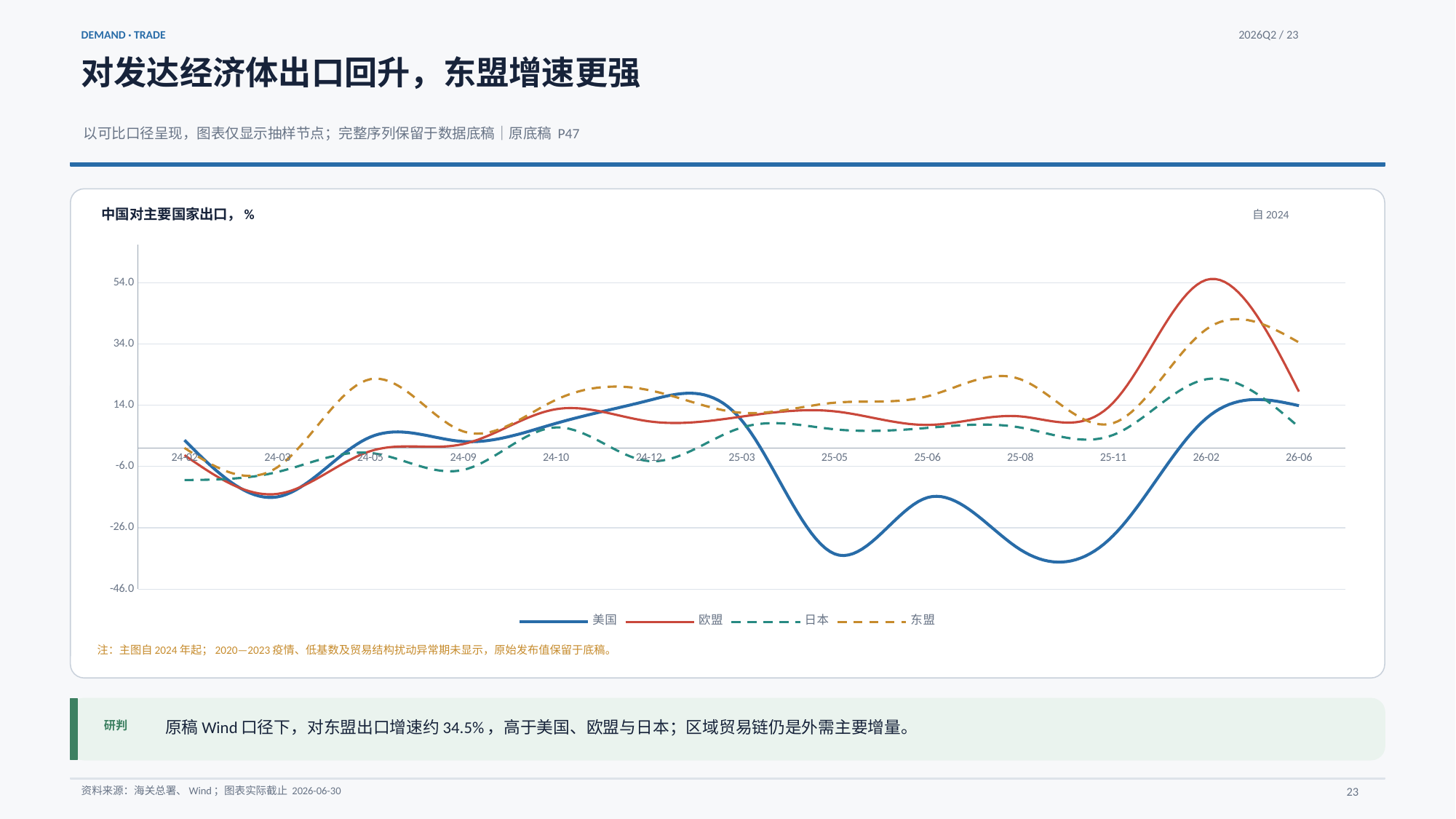

DEMAND · TRADE
2026Q2 / 23
对发达经济体出口回升，东盟增速更强
以可比口径呈现，图表仅显示抽样节点；完整序列保留于数据底稿｜原底稿 P47

中国对主要国家出口，%
自2024

### Chart

| Category |  |  |  |  |
|---|---|---|---|---|
| 24-02 | 2.5850326144665416 | -2.300416516060821 | -10.416565543217501 | 0.05547955494094481 |
| 24-03 | -15.92177023785004 | -14.942614765403206 | -7.800446504994881 | -6.251384974239173 |
| 24-05 | 3.618866991578656 | -0.984886165950627 | -1.568685079452294 | 22.507659632723275 |
| 24-09 | 2.1631663988895866 | 1.3214172769167192 | -7.11554360509416 | 5.484828446640691 |
| 24-10 | 8.102791896988009 | 12.723391136342116 | 6.774305179221173 | 15.788208592036796 |
| 24-12 | 15.590671622235021 | 8.762178553920094 | -4.228124700908566 | 18.944407607157785 |
| 25-03 | 9.09 | 10.3 | 6.73 | 11.55 |
| 25-05 | -34.52 | 12.02 | 6.16 | 14.84 |
| 25-06 | -16.13 | 7.59 | 6.61 | 16.92 |
| 25-08 | -33.12 | 10.38 | 6.74 | 22.51 |
| 25-11 | -28.58 | 14.83 | 4.3 | 8.17 |
| 26-02 | 9.68 | 54.91 | 22.48 | 38.75 |
| 26-06 | 13.87 | 18.46 | 6.88 | 34.51 |
注：主图自2024年起；2020—2023疫情、低基数及贸易结构扰动异常期未显示，原始发布值保留于底稿。

原稿Wind口径下，对东盟出口增速约34.5%，高于美国、欧盟与日本；区域贸易链仍是外需主要增量。
研判

资料来源：海关总署、Wind；图表实际截止 2026-06-30
23